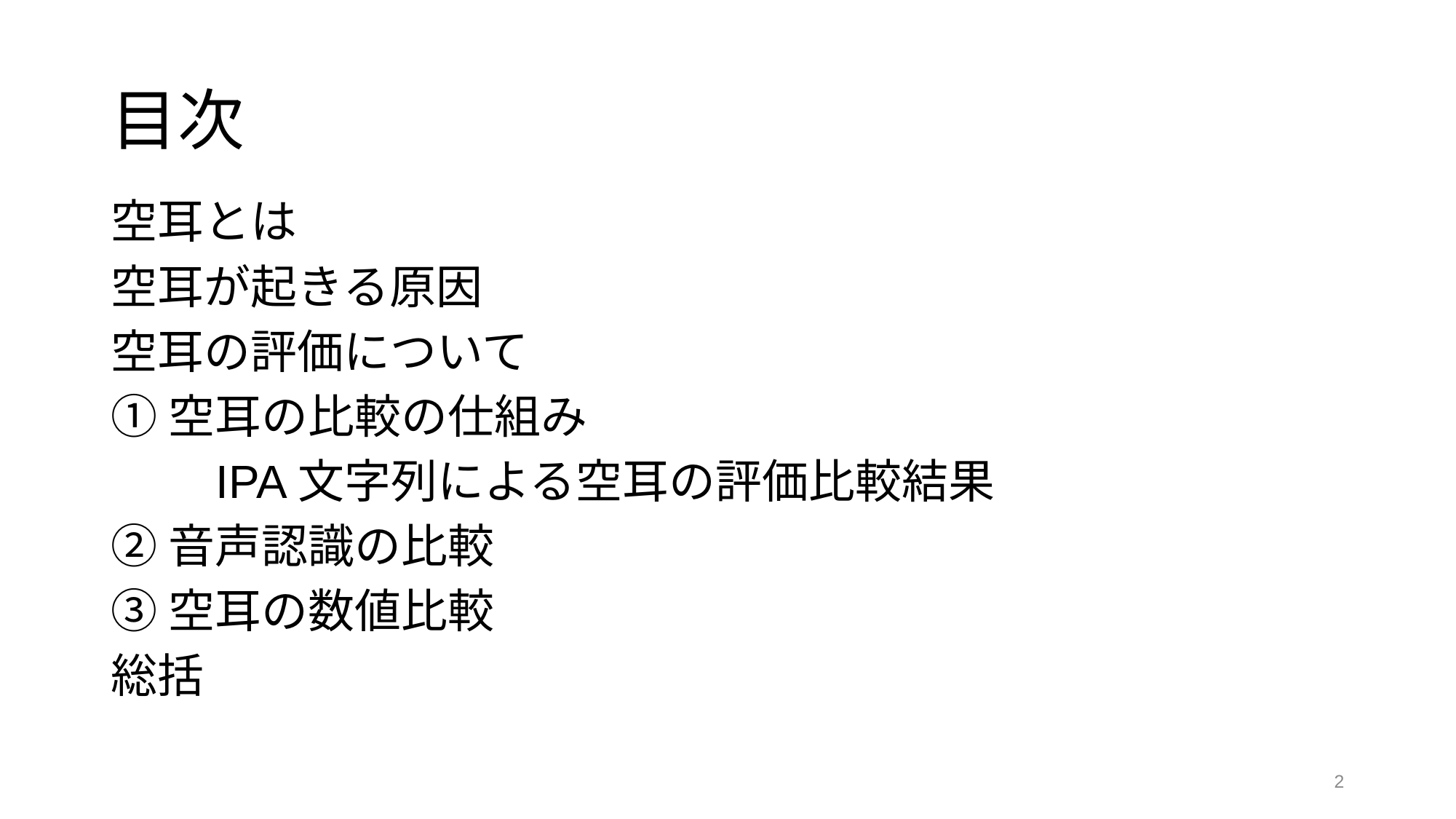

# 目次
空耳とは
空耳が起きる原因
空耳の評価について
①空耳の比較の仕組み
	IPA文字列による空耳の評価比較結果
②音声認識の比較
③空耳の数値比較
総括
2